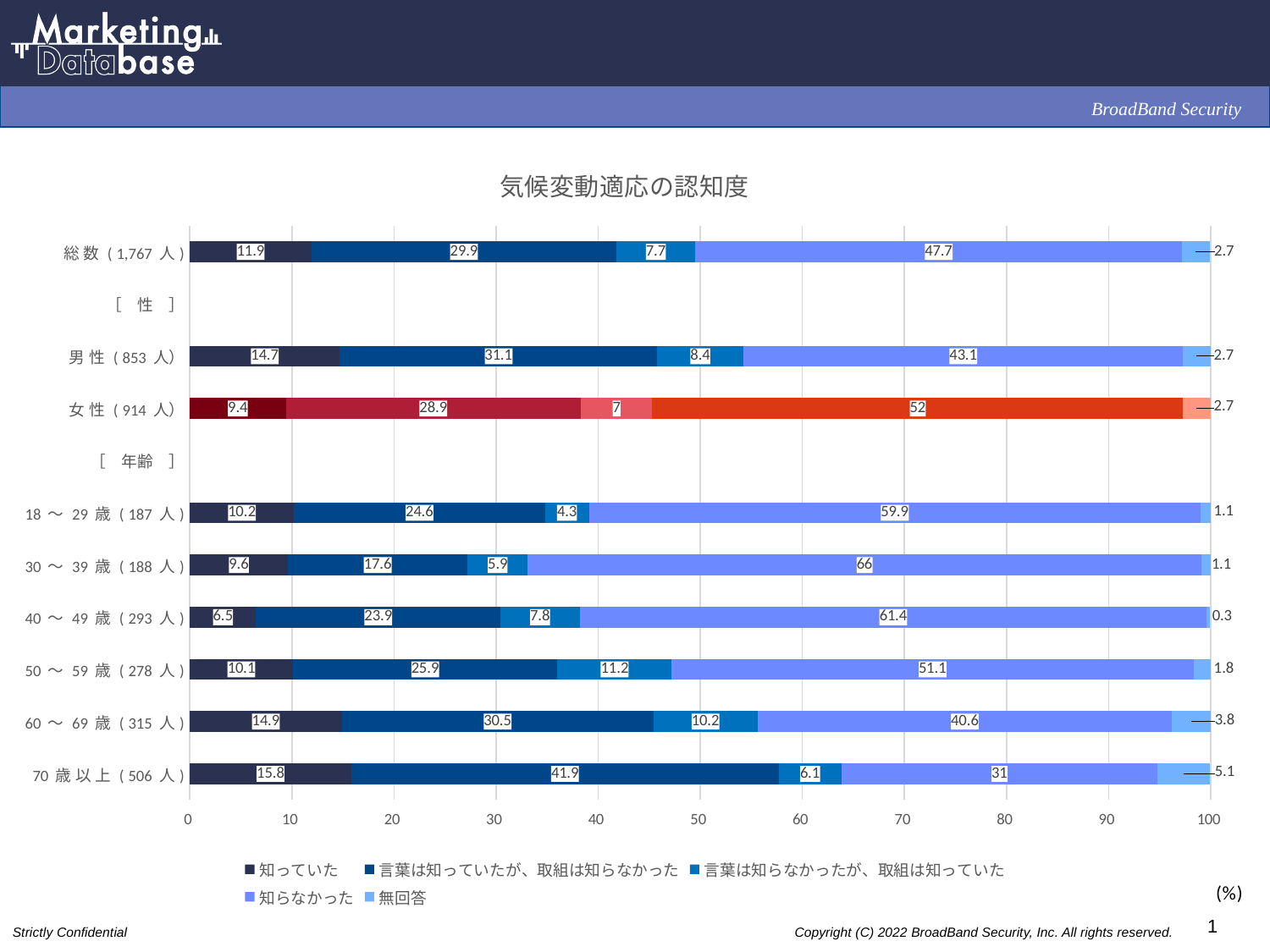

### Chart: 気候変動適応の認知度

| Category | 知っていた | 言葉は知っていたが、取組は知らなかった | 言葉は知らなかったが、取組は知っていた | 知らなかった | 無回答 |
|---|---|---|---|---|---|
| 総 数 ( 1,767 人) | 11.9 | 29.9 | 7.7 | 47.7 | 2.7 |
| ［　性　］ | None | None | None | None | None |
| 男 性 ( 853 人） | 14.7 | 31.1 | 8.4 | 43.1 | 2.7 |
| 女 性 ( 914 人） | 9.4 | 28.9 | 7.0 | 52.0 | 2.7 |
| ［　年齢　］ | None | None | None | None | None |
| 18 ～ 29 歳 ( 187 人) | 10.2 | 24.6 | 4.3 | 59.9 | 1.1 |
| 30 ～ 39 歳 ( 188 人) | 9.6 | 17.6 | 5.9 | 66.0 | 1.1 |
| 40 ～ 49 歳 ( 293 人) | 6.5 | 23.9 | 7.8 | 61.4 | 0.3 |
| 50 ～ 59 歳 ( 278 人) | 10.1 | 25.9 | 11.2 | 51.1 | 1.8 |
| 60 ～ 69 歳 ( 315 人) | 14.9 | 30.5 | 10.2 | 40.6 | 3.8 |
| 70 歳 以 上 ( 506 人) | 15.8 | 41.9 | 6.1 | 31.0 | 5.1 |